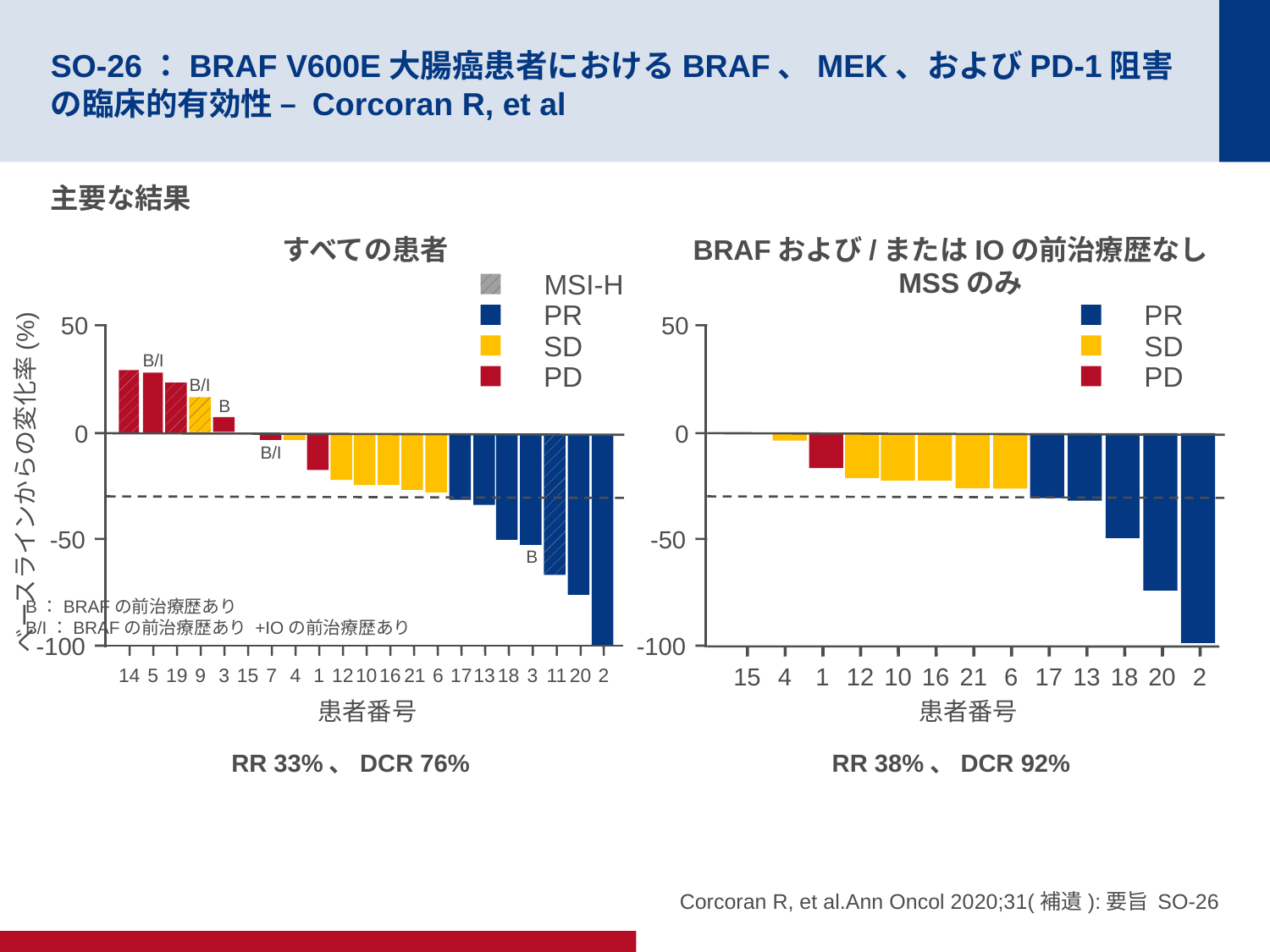

# SO-26：BRAF V600E大腸癌患者におけるBRAF、MEK、およびPD-1阻害の臨床的有効性 – Corcoran R, et al
主要な結果
すべての患者
BRAFおよび/またはIOの前治療歴なし
MSSのみ
MSI-H

PR
PR
50

0

-50

-100

50

0

-50

-100

SD
SD

B/I
PD
PD

B/I

B

B/I

ベースラインからの変化率(%)
B
B：BRAFの前治療歴あり
B/I：BRAFの前治療歴あり +IOの前治療歴あり

14
5
19
9
3
15
7
4
1
12
10
16
21
6
17
13
18
3
11
20
2

15
4
1
12
10
16
21
6
17
13
18
20
2
患者番号
患者番号
RR 33%、DCR 76%
RR 38%、DCR 92%
Corcoran R, et al.Ann Oncol 2020;31(補遺):要旨 SO-26